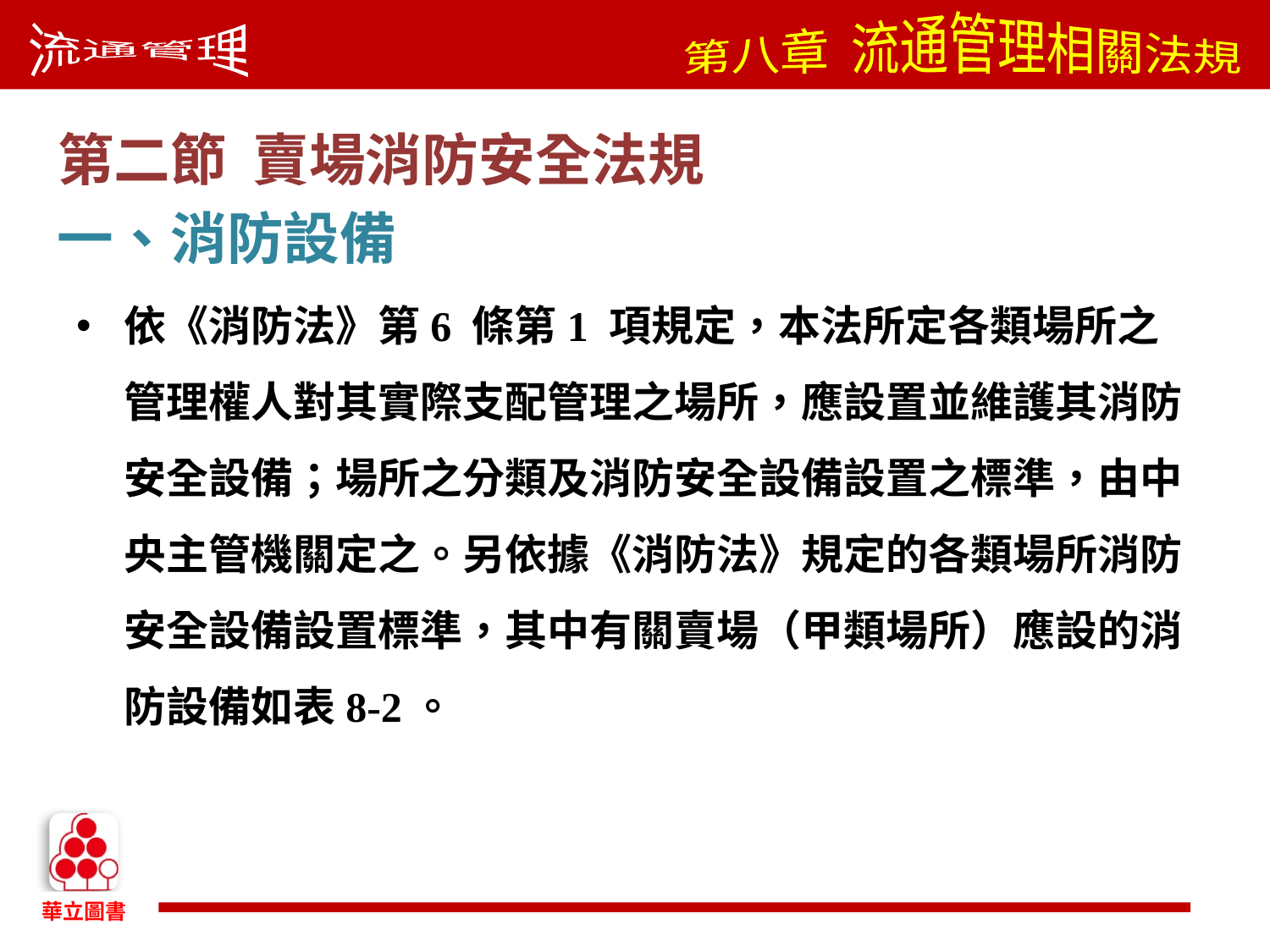

第二節  賣場消防安全法規
一、消防設備
依《消防法》第6 條第1 項規定，本法所定各類場所之管理權人對其實際支配管理之場所，應設置並維護其消防安全設備；場所之分類及消防安全設備設置之標準，由中央主管機關定之。另依據《消防法》規定的各類場所消防安全設備設置標準，其中有關賣場（甲類場所）應設的消防設備如表8-2。